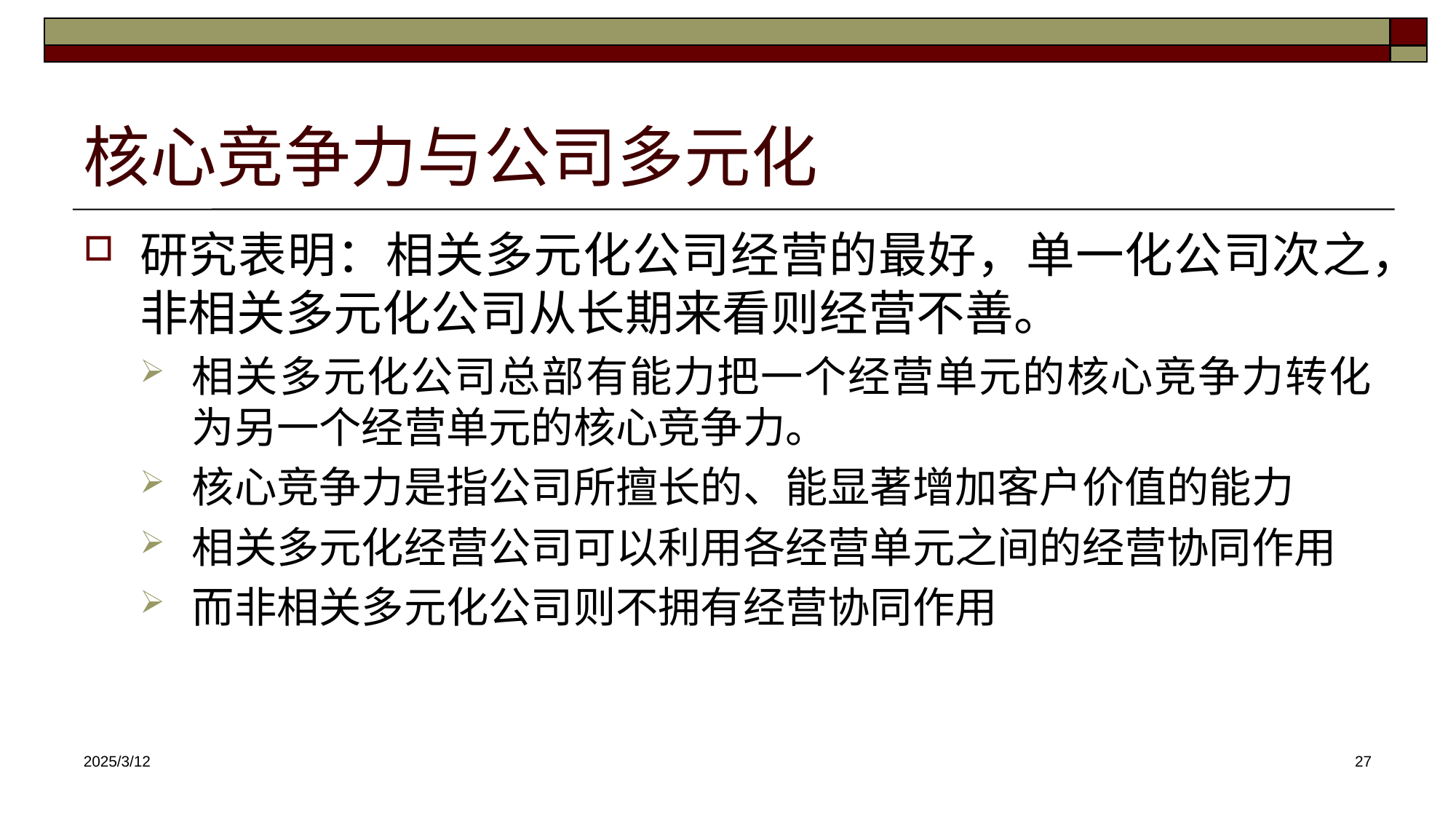

# 核心竞争力与公司多元化
研究表明：相关多元化公司经营的最好，单一化公司次之，非相关多元化公司从长期来看则经营不善。
相关多元化公司总部有能力把一个经营单元的核心竞争力转化为另一个经营单元的核心竞争力。
核心竞争力是指公司所擅长的、能显著增加客户价值的能力
相关多元化经营公司可以利用各经营单元之间的经营协同作用
而非相关多元化公司则不拥有经营协同作用

2025/3/12
27